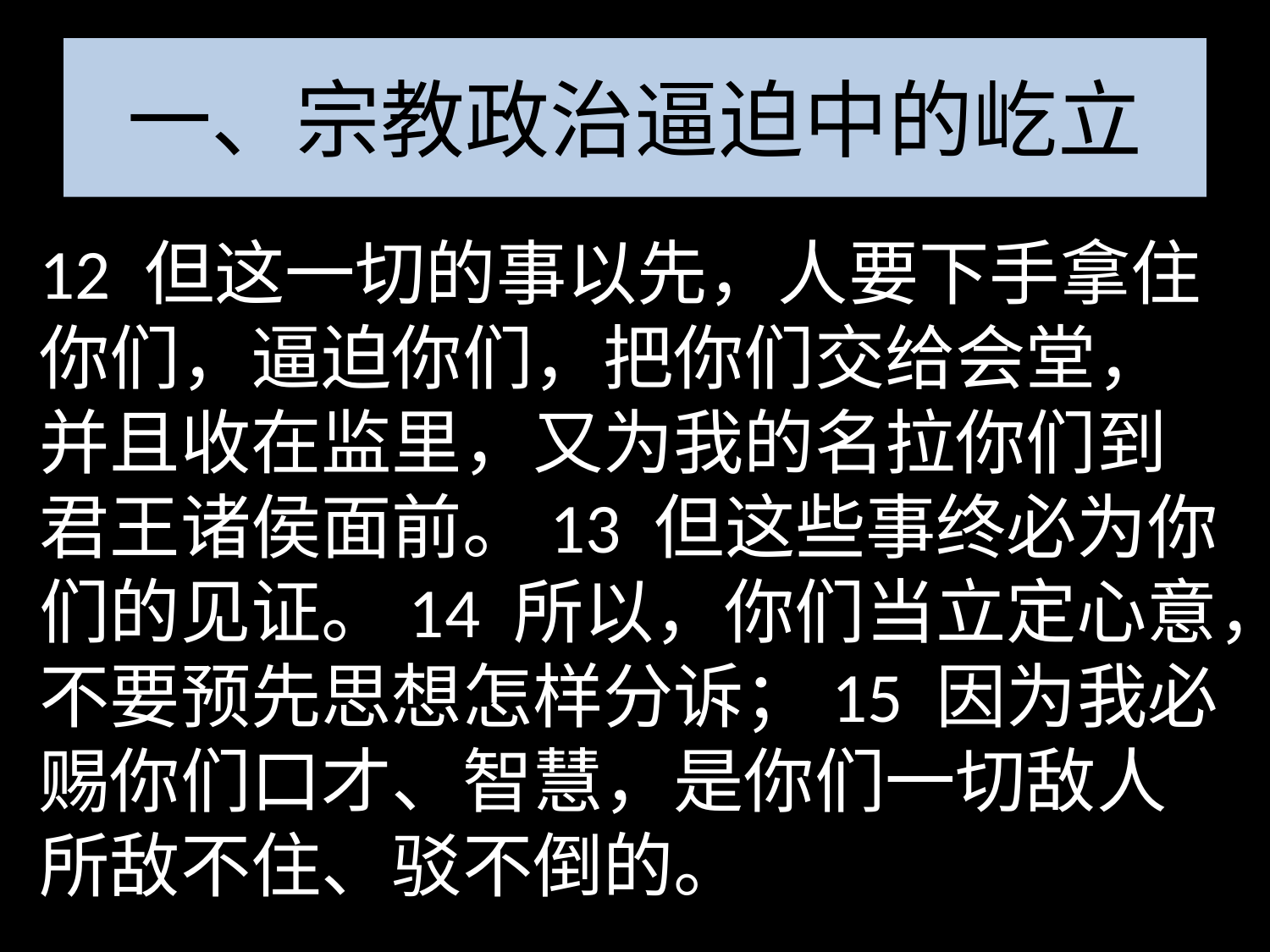

# 一、宗教政治逼迫中的屹立
12 但这一切的事以先，人要下手拿住你们，逼迫你们，把你们交给会堂，并且收在监里，又为我的名拉你们到君王诸侯面前。13 但这些事终必为你们的见证。14 所以，你们当立定心意，不要预先思想怎样分诉；15 因为我必赐你们口才、智慧，是你们一切敌人所敌不住、驳不倒的。